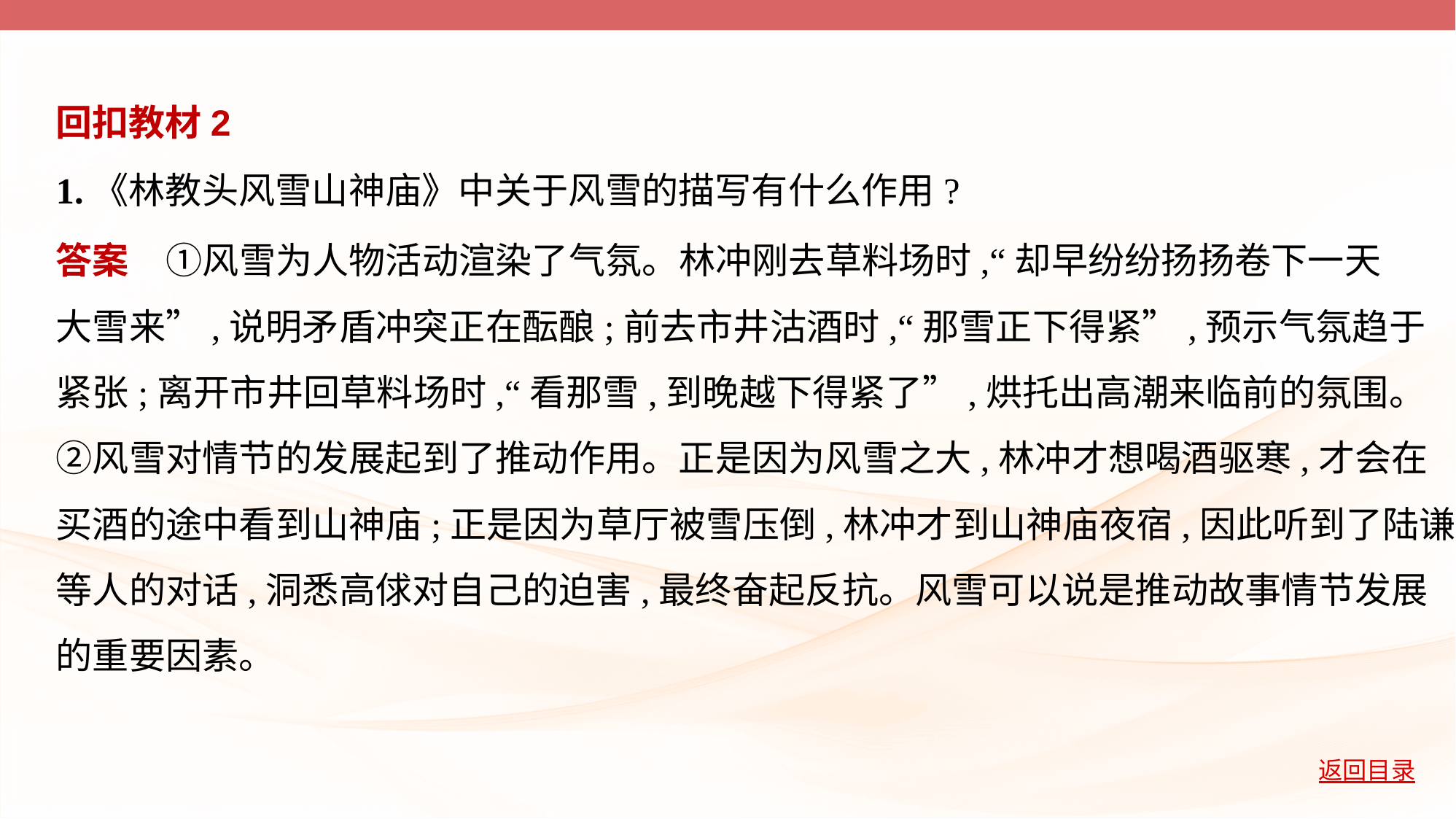

回扣教材2
1.《林教头风雪山神庙》中关于风雪的描写有什么作用?
答案　①风雪为人物活动渲染了气氛。林冲刚去草料场时,“却早纷纷扬扬卷下一天
大雪来”,说明矛盾冲突正在酝酿;前去市井沽酒时,“那雪正下得紧”,预示气氛趋于
紧张;离开市井回草料场时,“看那雪,到晚越下得紧了”,烘托出高潮来临前的氛围。
②风雪对情节的发展起到了推动作用。正是因为风雪之大,林冲才想喝酒驱寒,才会在
买酒的途中看到山神庙;正是因为草厅被雪压倒,林冲才到山神庙夜宿,因此听到了陆谦
等人的对话,洞悉高俅对自己的迫害,最终奋起反抗。风雪可以说是推动故事情节发展
的重要因素。